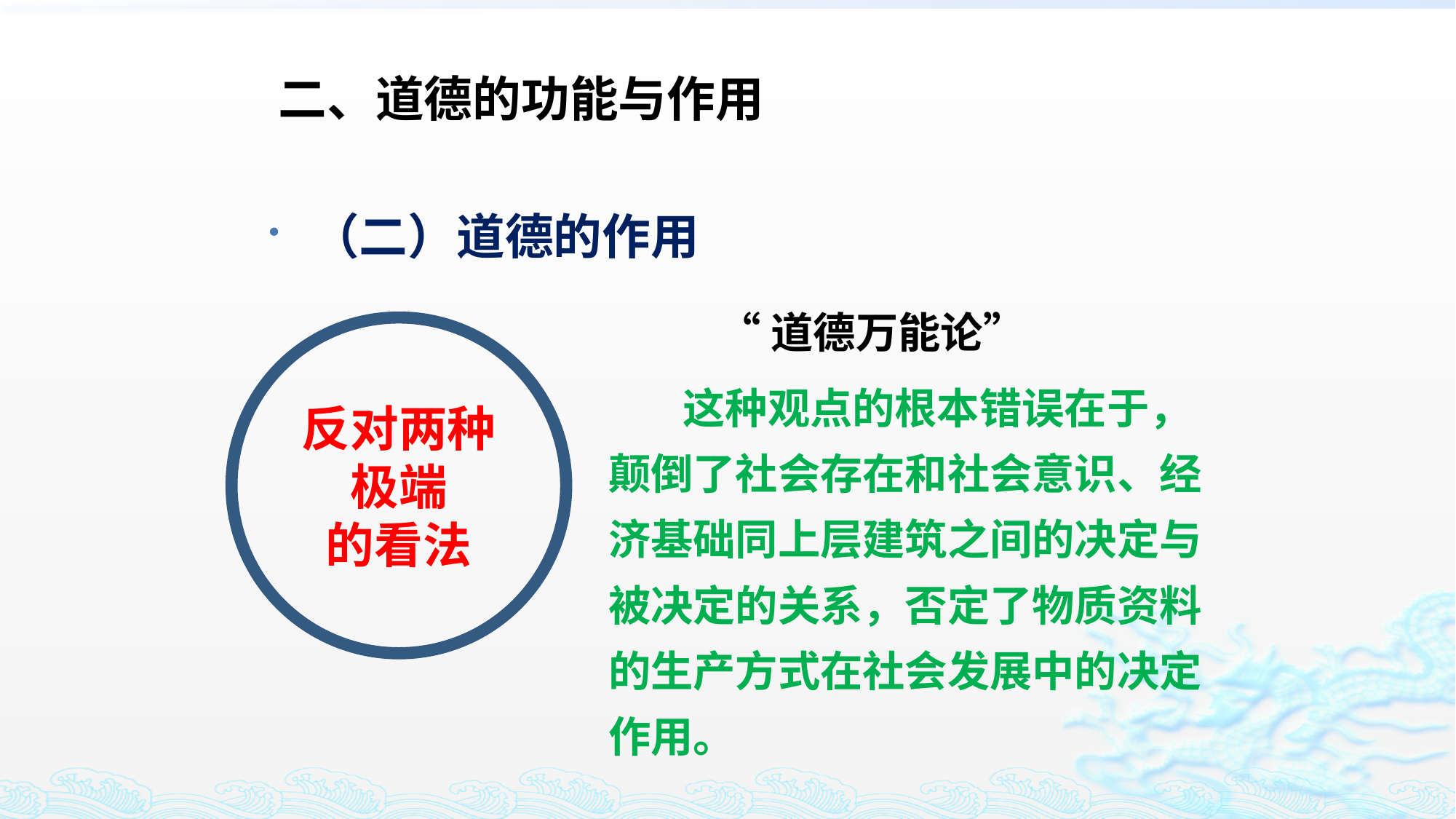

二、道德的功能与作用
（二）道德的作用

     “道德万能论”
 这种观点的根本错误在于，颠倒了社会存在和社会意识、经济基础同上层建筑之间的决定与被决定的关系，否定了物质资料的生产方式在社会发展中的决定作用。
反对两种极端
的看法